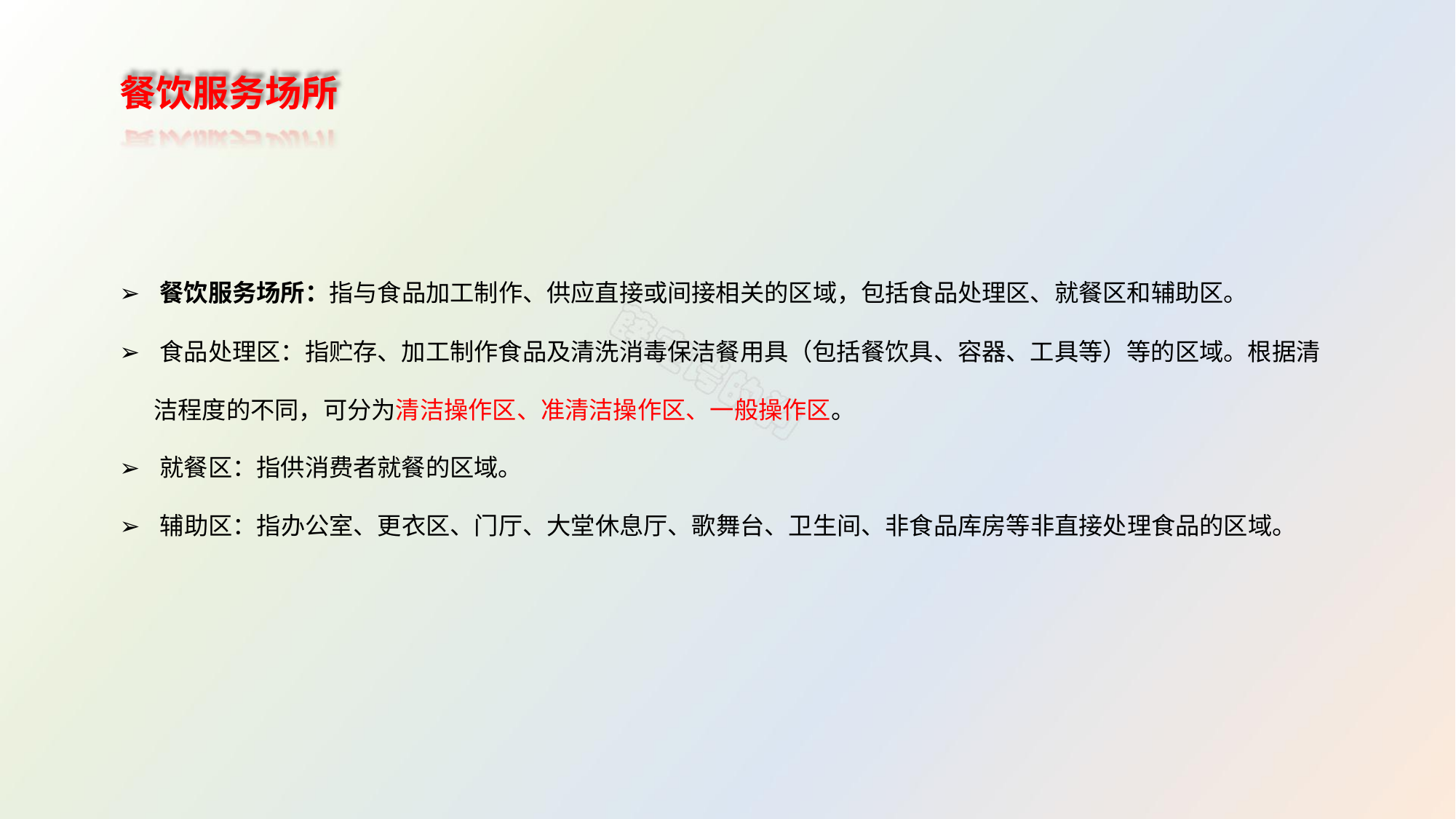

餐饮服务场所
➢ 餐饮服务场所：指与食品加工制作、供应直接或间接相关的区域，包括食品处理区、就餐区和辅助区。
➢ 食品处理区：指贮存、加工制作食品及清洗消毒保洁餐用具（包括餐饮具、容器、工具等）等的区域。根据清
洁程度的不同，可分为清洁操作区、准清洁操作区、一般操作区。
➢ 就餐区：指供消费者就餐的区域。
➢ 辅助区：指办公室、更衣区、门厅、大堂休息厅、歌舞台、卫生间、非食品库房等非直接处理食品的区域。